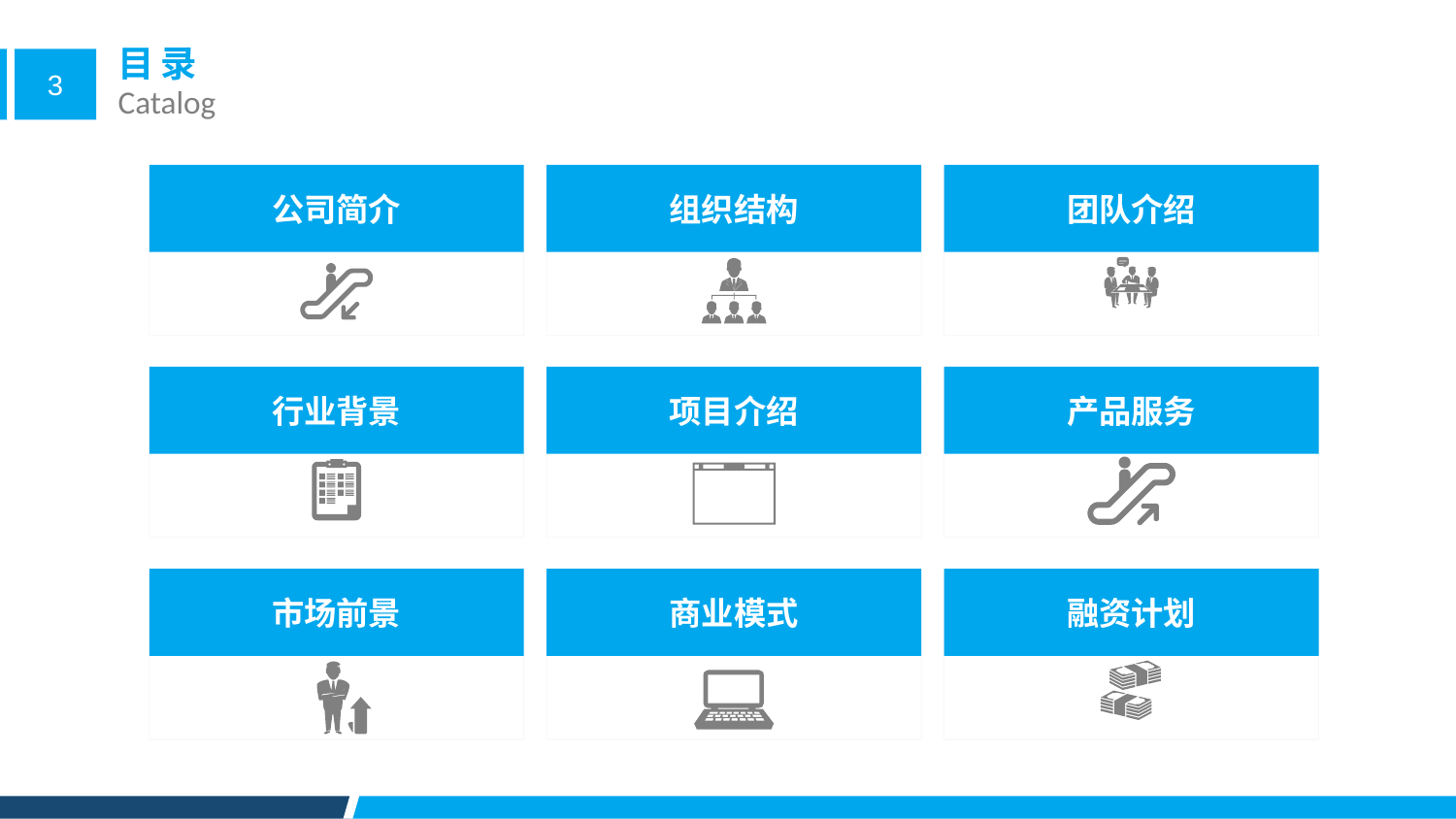

目录
Catalog
公司简介

组织结构

团队介绍

行业背景

项目介绍

产品服务

市场前景

商业模式

融资计划